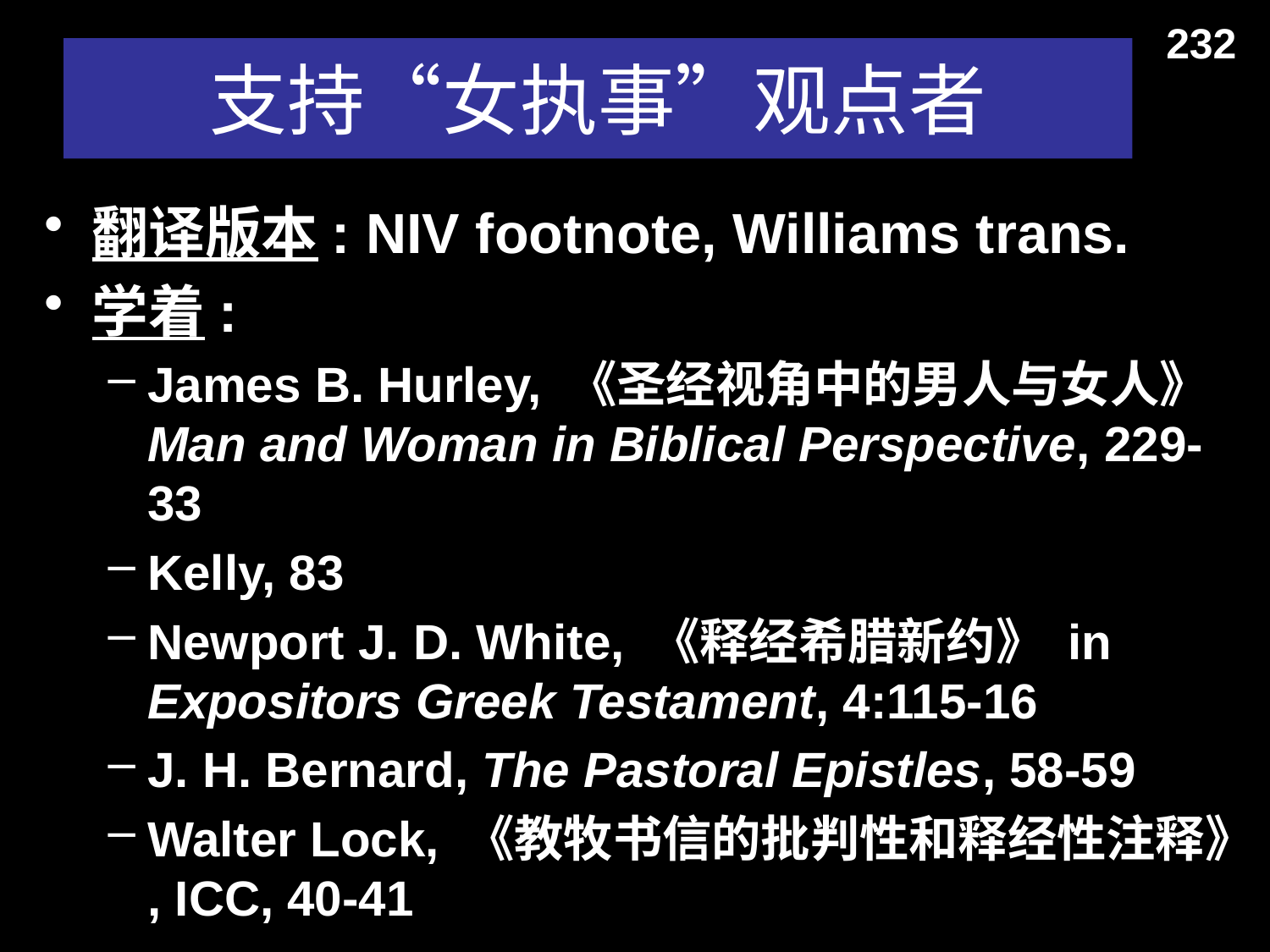

232
# 支持“女执事”观点者
翻译版本: NIV footnote, Williams trans.
学着:
James B. Hurley, 《圣经视角中的男人与女人》 Man and Woman in Biblical Perspective, 229-33
Kelly, 83
Newport J. D. White, 《释经希腊新约》 in Expositors Greek Testament, 4:115-16
J. H. Bernard, The Pastoral Epistles, 58-59
Walter Lock, 《教牧书信的批判性和释经性注释》 , ICC, 40-41